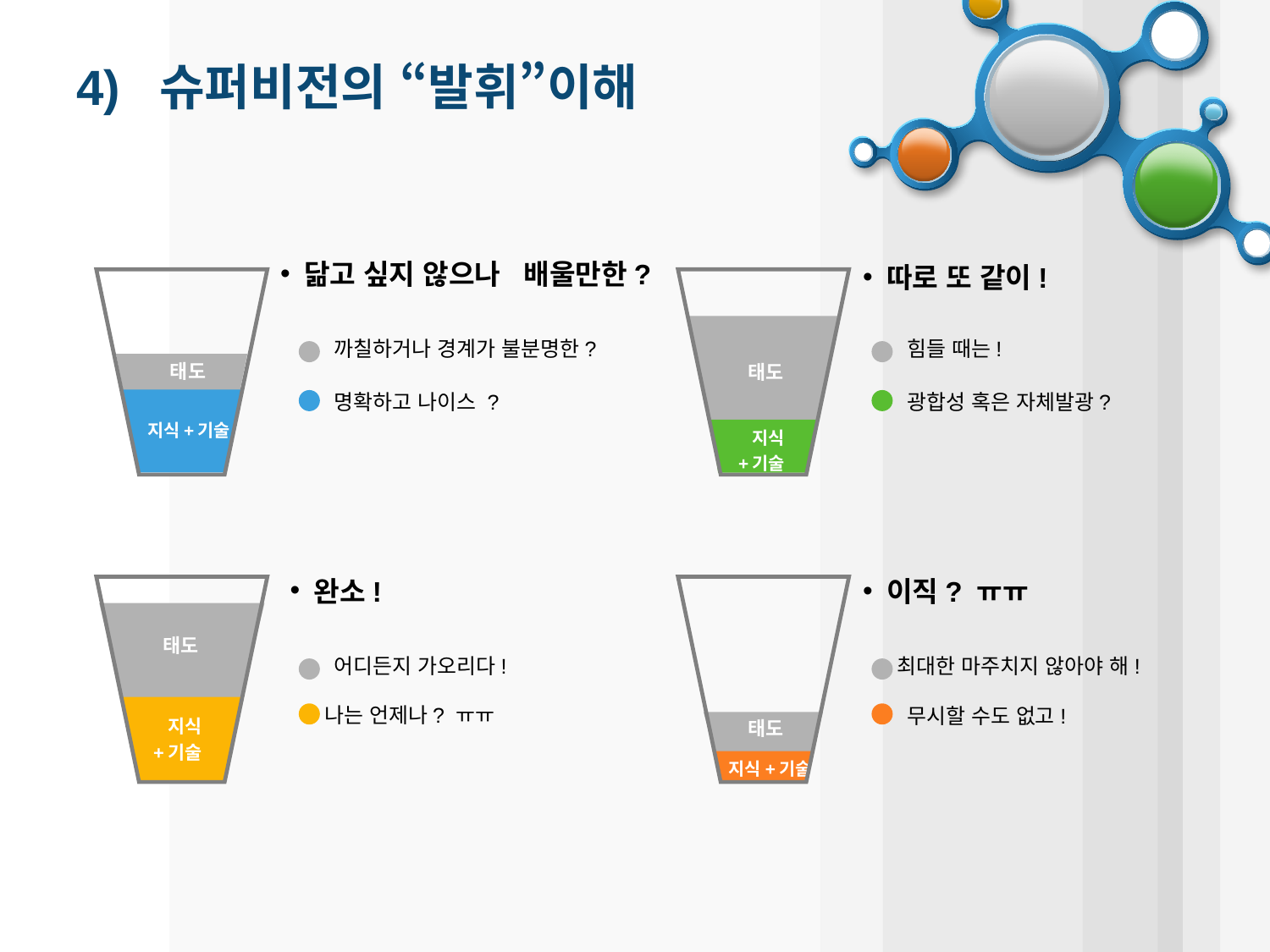

# 4)  슈퍼비전의 “발휘”이해
닮고 싶지 않으나   배울만한?
따로 또 같이!

 힘들 때는!
 까칠하거나 경계가 불분명한?

 태도
태도

 명확하고 나이스 ?
 광합성 혹은 자체발광?

 지식+기술
지식
+기술

완소!
이직? ㅠㅠ

태도
 어디든지 가오리다!
최대한 마주치지 않아야 해!

나는 언제나? ㅠㅠ
 무시할 수도 없고!

 지식
+기술
태도

지식+기술